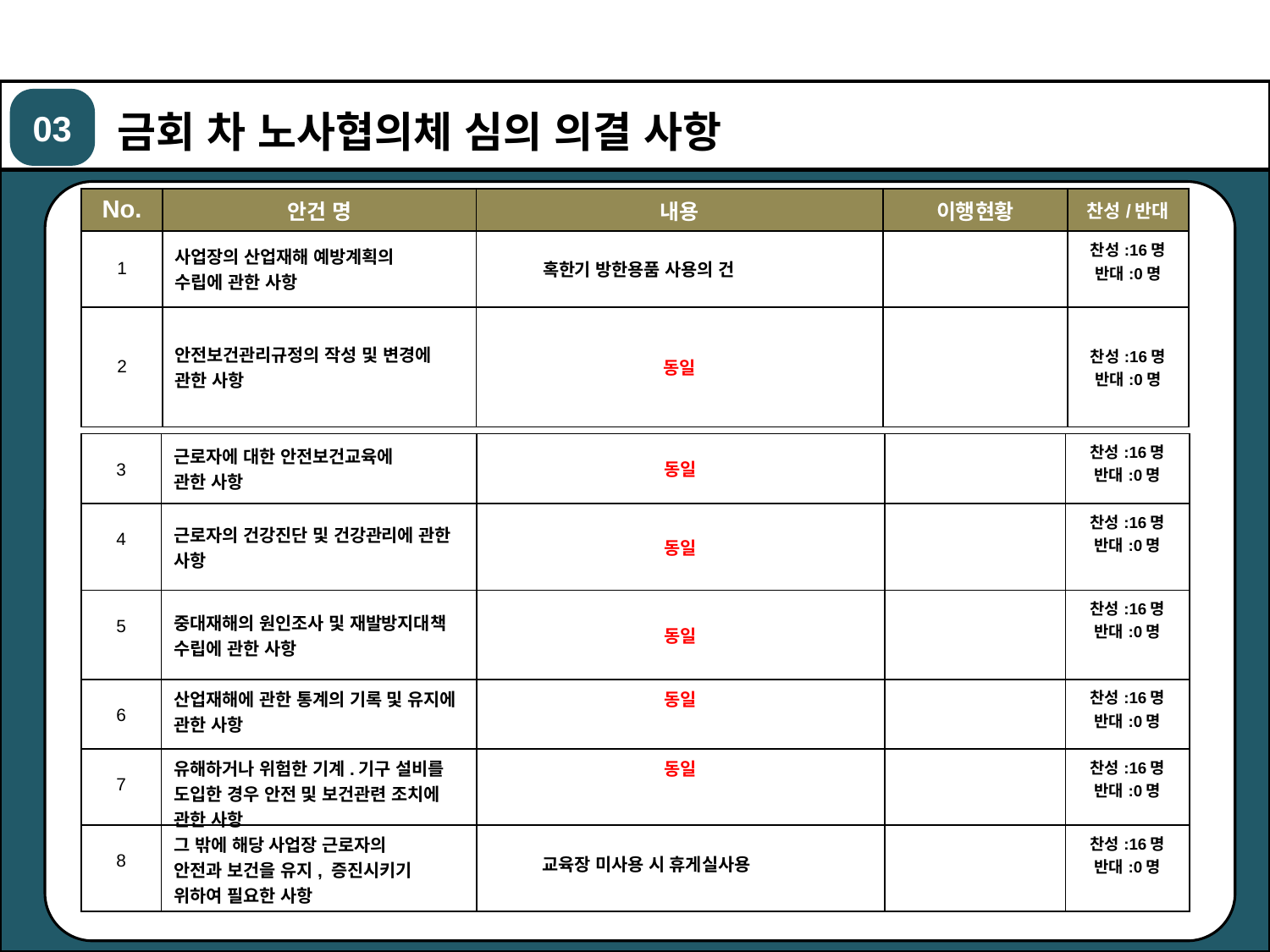

03
금회 차 노사협의체 심의 의결 사항

| No. | 안건 명 | 내용 | 이행현황 | 찬성/반대 |
| --- | --- | --- | --- | --- |
| 1 | 사업장의 산업재해 예방계획의 수립에 관한 사항 | 혹한기 방한용품 사용의 건 |  | 찬성:16명 반대:0명 |
| 2 | 안전보건관리규정의 작성 및 변경에 관한 사항 | 동일 |  | 찬성:16명 반대:0명 |
| 3 | 근로자에 대한 안전보건교육에 관한 사항 | 동일 |  | 찬성:16명 반대:0명 명 찬성 |
| --- | --- | --- | --- | --- |
| 4 | 근로자의 건강진단 및 건강관리에 관한 사항 | 동일 |  | 찬성:16명 반대:0명 |
| 5 | 중대재해의 원인조사 및 재발방지대책 수립에 관한 사항 | 동일 |  | 찬성:16명 반대:0명 |
| 6 | 산업재해에 관한 통계의 기록 및 유지에 관한 사항 | 동일 |  | 찬성:16명 반대:0명 |
| 7 | 유해하거나 위험한 기계.기구 설비를 도입한 경우 안전 및 보건관련 조치에 관한 사항 | 동일 |  | 찬성:16명 반대:0명 |
| 8 | 그 밖에 해당 사업장 근로자의 안전과 보건을 유지, 증진시키기 위하여 필요한 사항 | 교육장 미사용 시 휴게실사용 |  | 찬성:16명 반대:0명 |